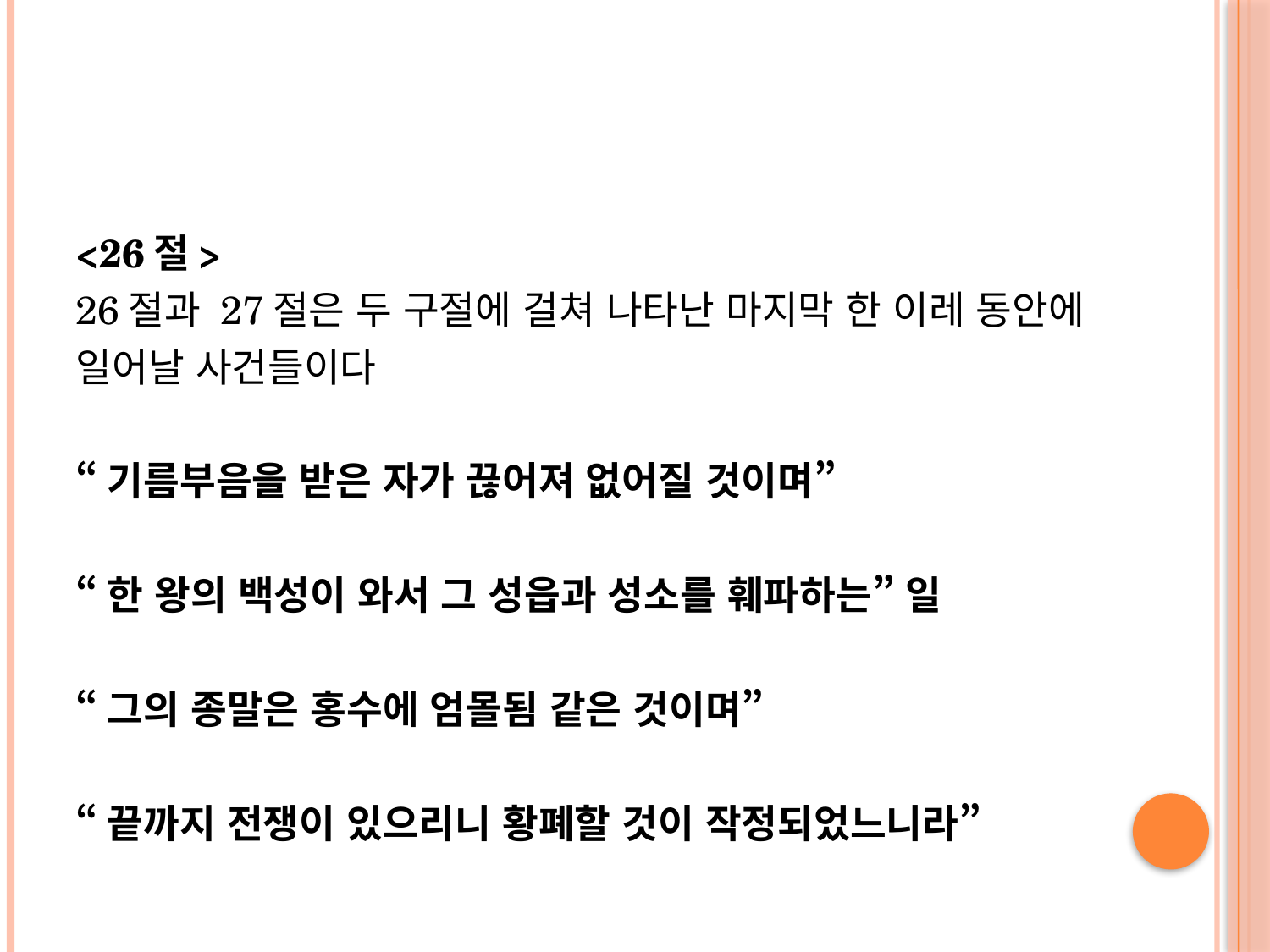

#
<26절>
26절과 27절은 두 구절에 걸쳐 나타난 마지막 한 이레 동안에
일어날 사건들이다

“기름부음을 받은 자가 끊어져 없어질 것이며”

“한 왕의 백성이 와서 그 성읍과 성소를 훼파하는” 일

“그의 종말은 홍수에 엄몰됨 같은 것이며”

“끝까지 전쟁이 있으리니 황폐할 것이 작정되었느니라”